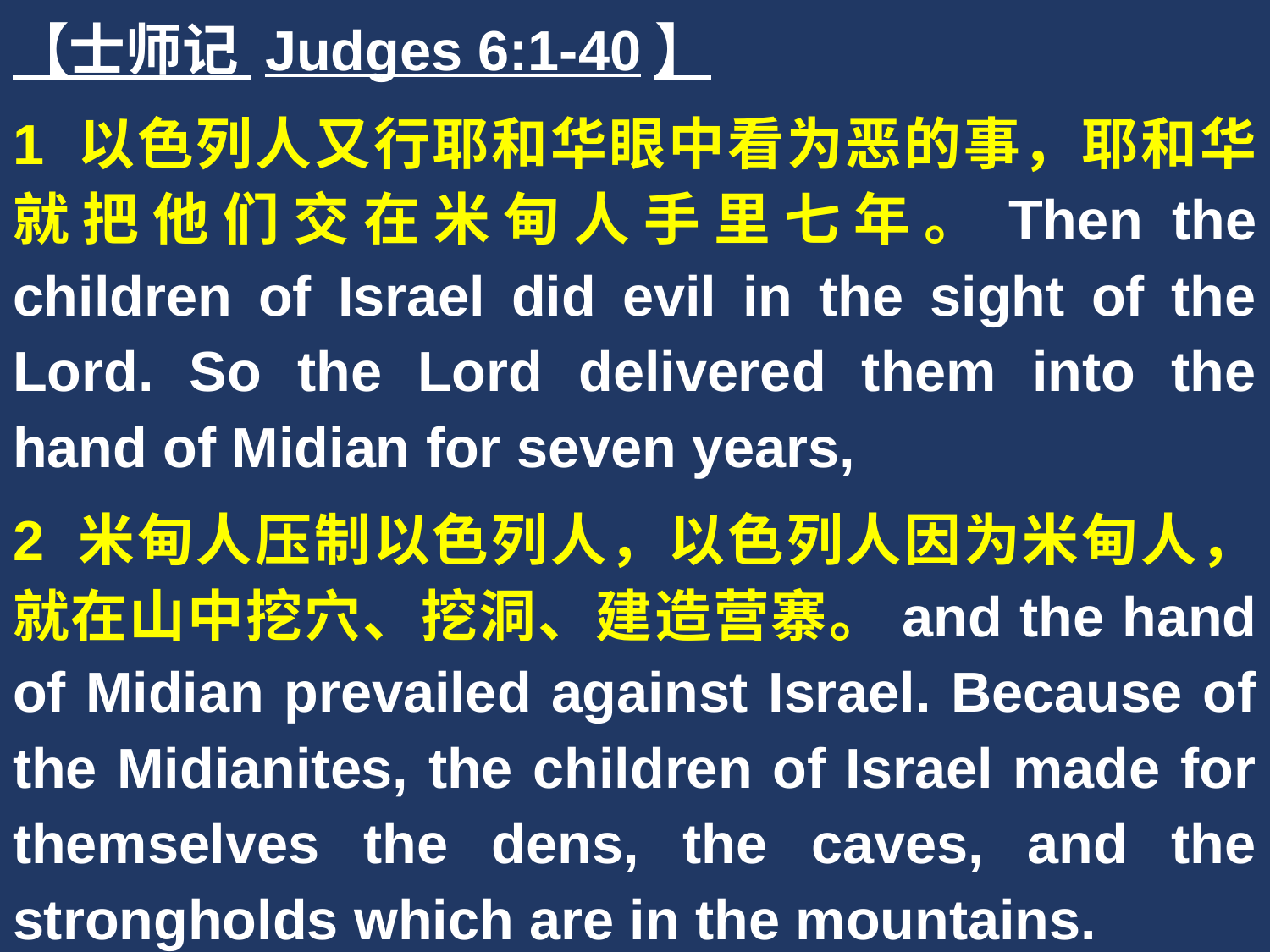

【士师记 Judges 6:1-40】
1 以色列人又行耶和华眼中看为恶的事，耶和华就把他们交在米甸人手里七年。Then the children of Israel did evil in the sight of the Lord. So the Lord delivered them into the hand of Midian for seven years,
2 米甸人压制以色列人，以色列人因为米甸人，就在山中挖穴、挖洞、建造营寨。and the hand of Midian prevailed against Israel. Because of the Midianites, the children of Israel made for themselves the dens, the caves, and the strongholds which are in the mountains.